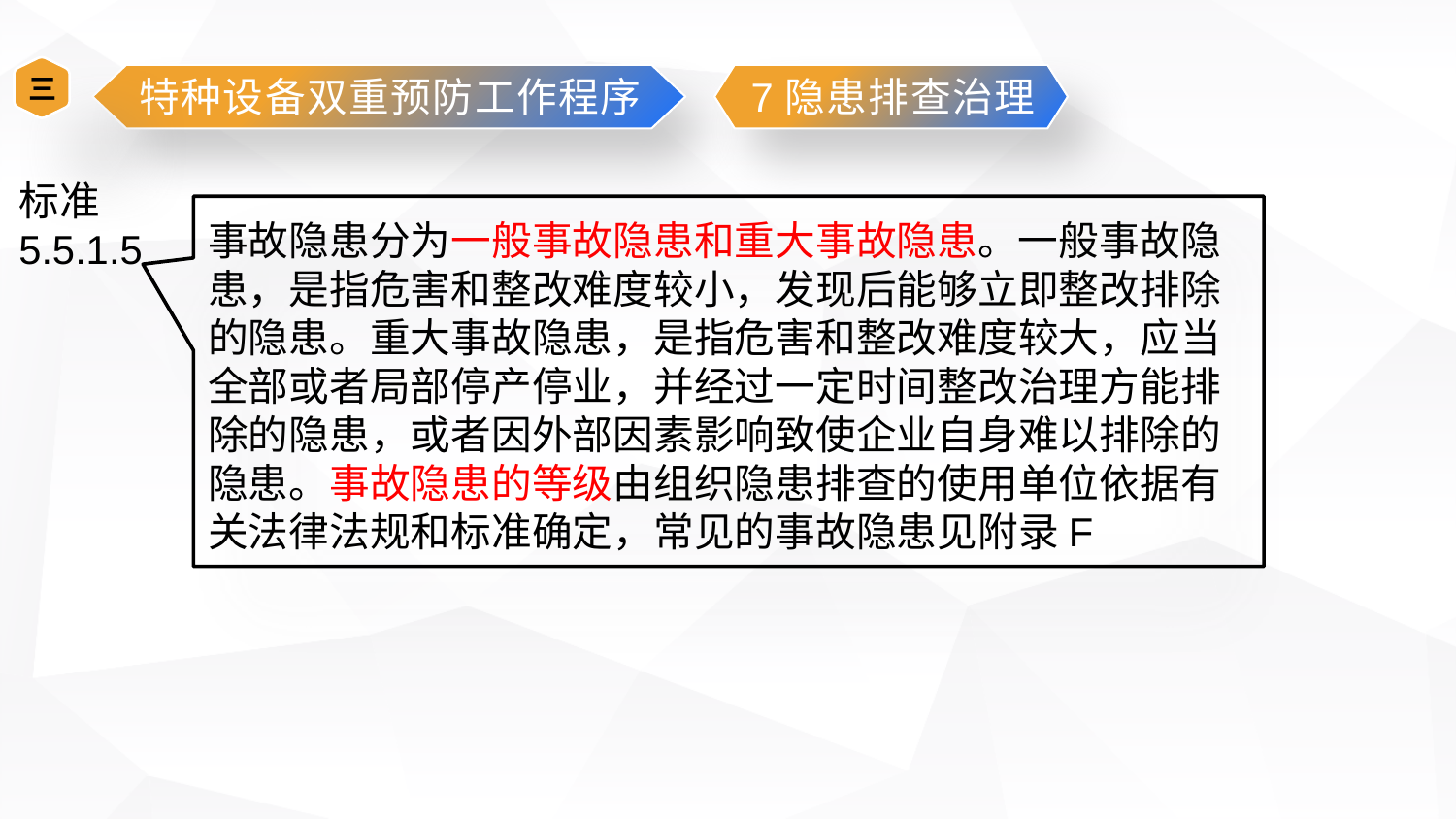

三

特种设备双重预防工作程序

7隐患排查治理

事故隐患分为一般事故隐患和重大事故隐患。一般事故隐患，是指危害和整改难度较小，发现后能够立即整改排除的隐患。重大事故隐患，是指危害和整改难度较大，应当全部或者局部停产停业，并经过一定时间整改治理方能排除的隐患，或者因外部因素影响致使企业自身难以排除的隐患。事故隐患的等级由组织隐患排查的使用单位依据有关法律法规和标准确定，常见的事故隐患见附录F
标准
5.5.1.5

77